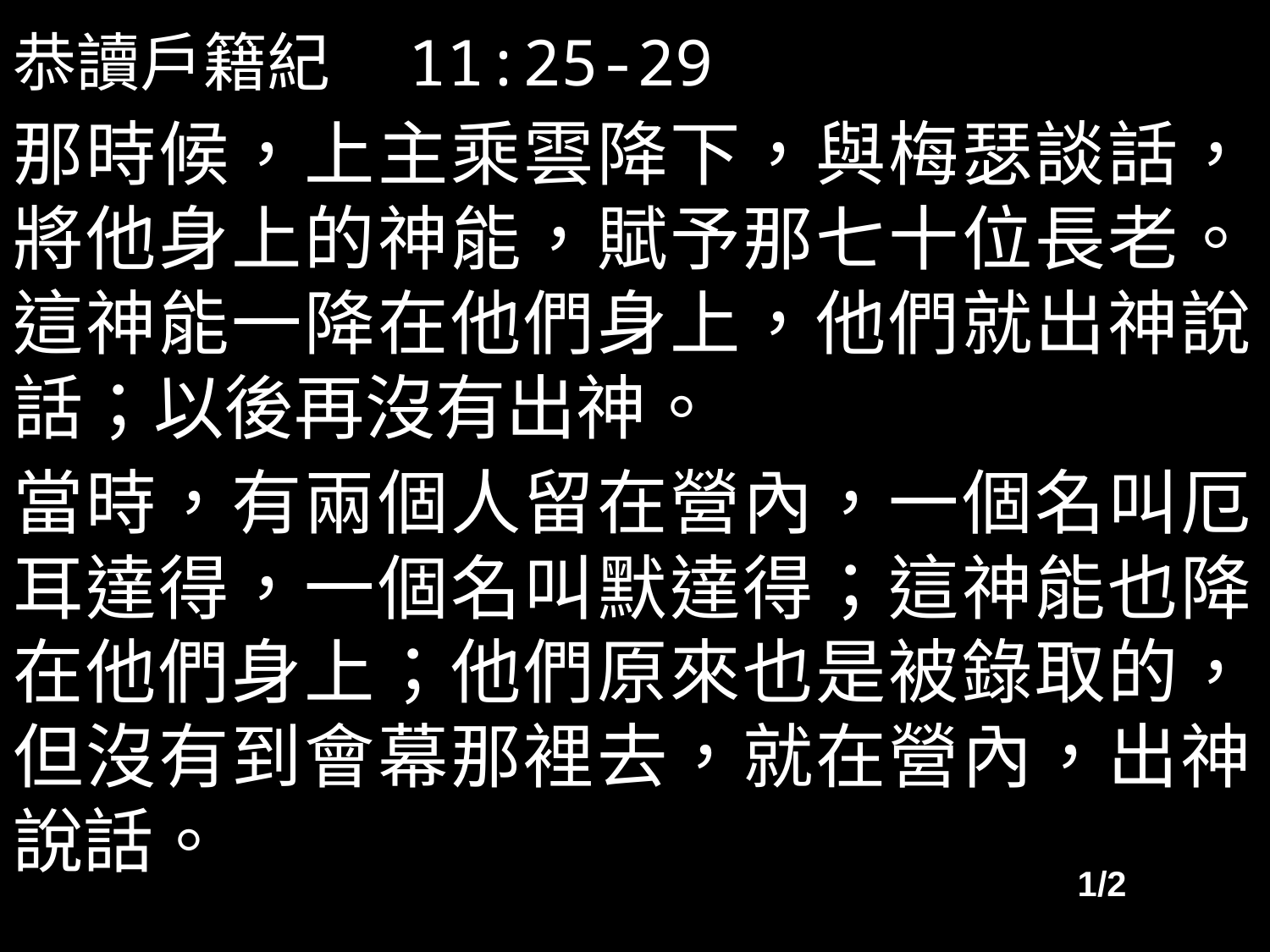

恭讀戶籍紀　11:25-29
那時候，上主乘雲降下，與梅瑟談話，將他身上的神能，賦予那七十位長老。這神能一降在他們身上，他們就出神說話；以後再沒有出神。
當時，有兩個人留在營內，一個名叫厄耳達得，一個名叫默達得；這神能也降在他們身上；他們原來也是被錄取的，但沒有到會幕那裡去，就在營內，出神說話。
1/2